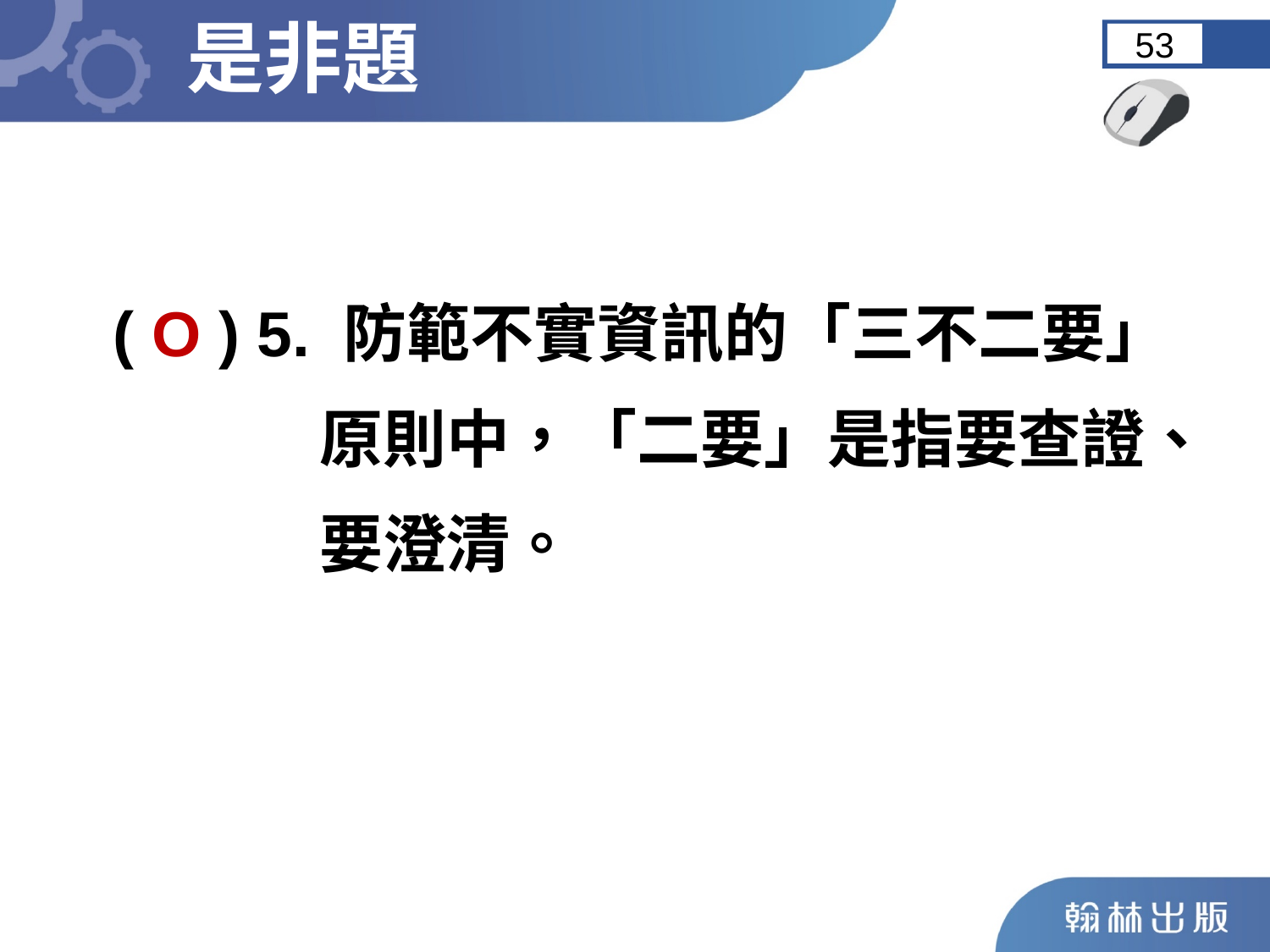

是非題

53
	( O ) 5. 防範不實資訊的「三不二要」
               原則中，「二要」是指要查證、
               要澄清。